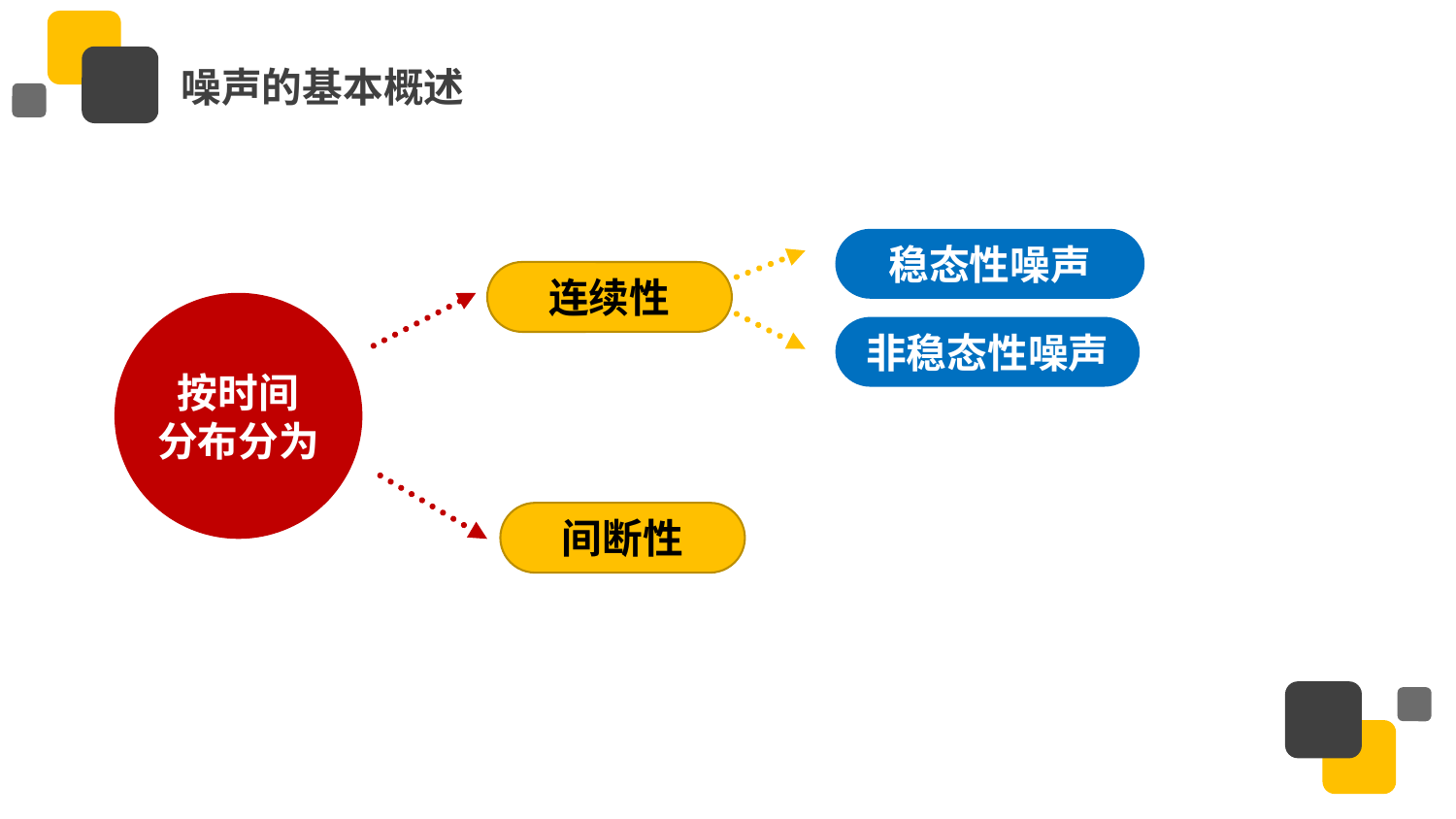

噪声的基本概述
稳态性噪声

连续性
按时间
分布分为

非稳态性噪声

间断性